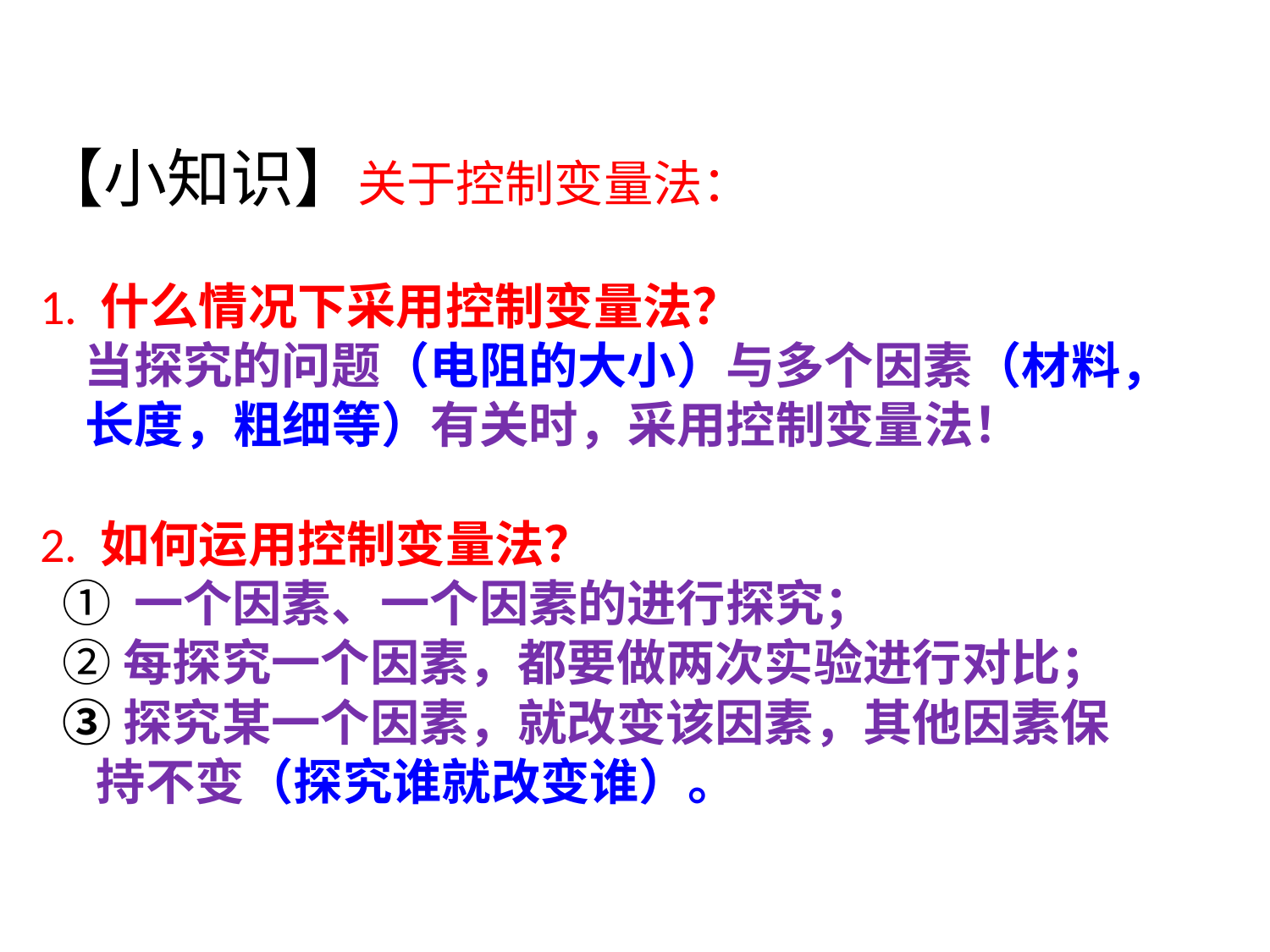

【小知识】关于控制变量法：

1. 什么情况下采用控制变量法？
   当探究的问题（电阻的大小）与多个因素（材料，
   长度，粗细等）有关时，采用控制变量法！

2. 如何运用控制变量法？
  ① 一个因素、一个因素的进行探究；
  ②每探究一个因素，都要做两次实验进行对比；
  ③探究某一个因素，就改变该因素，其他因素保
    持不变（探究谁就改变谁）。